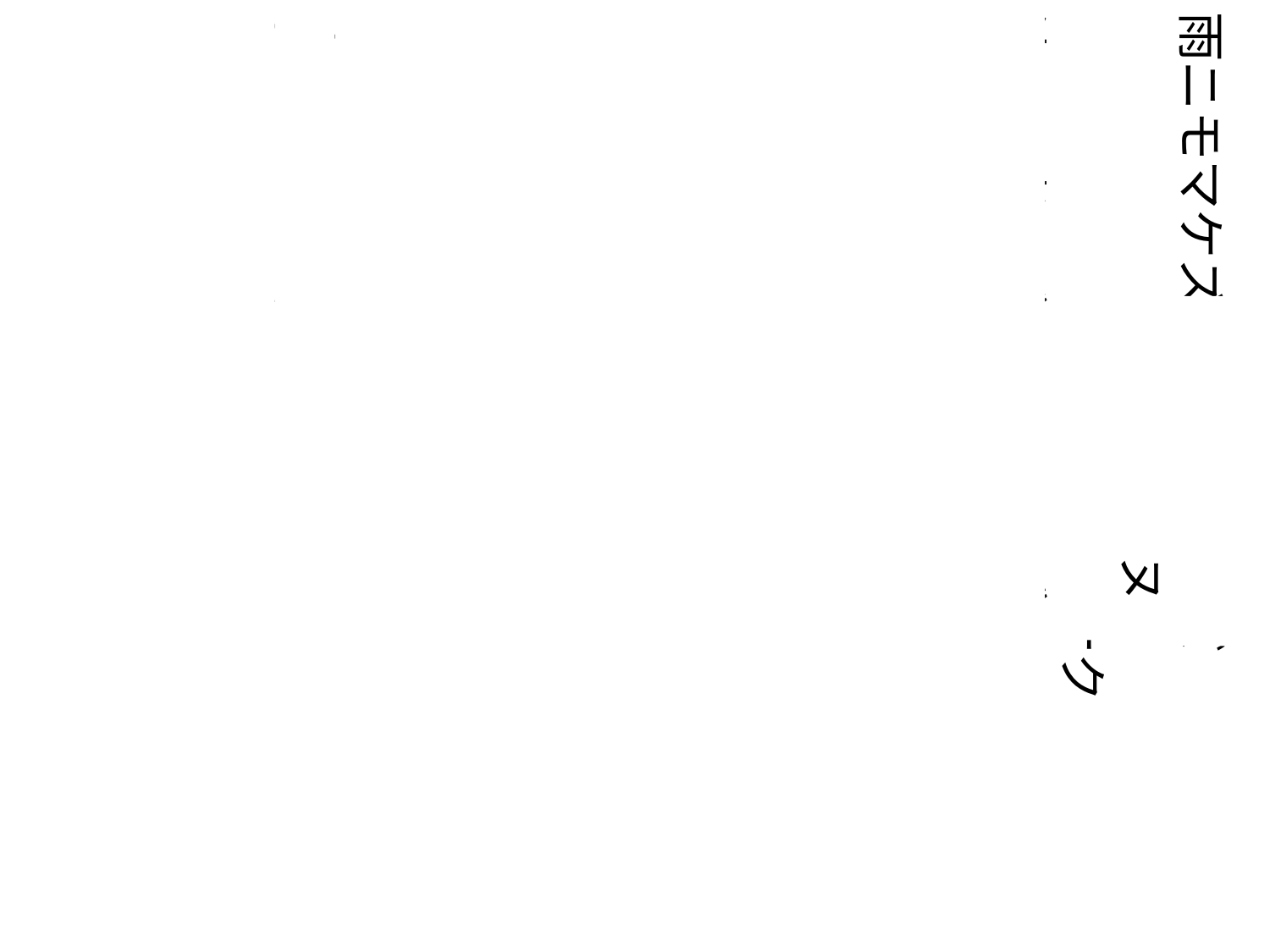

雨ニモマケズ　風ニモマケズ
雪ニモ夏ノ暑サニモマケヌ
丈夫ナカラダヲモチ　慾ハナク
決シテ瞋ラズ　イツモシヅカニワラッテヰル
一日ニ玄米四合ト味噌ト少シノ野菜ヲタベ
アラユルコトヲ　ジブンヲカンジョウニ入レズニ
ヨクミキキシ　ワカリ　ソシテワスレズ
野原ノ松ノ林ノ陰ノ小サナ萓ブキノ小屋ニヰテ
東ニ病気ノコドモアレバ行ッテ看病シテヤリ
西ニツカレタ母アレバ
行ッテソノ稲ノ朿ヲ負ヒ
南ニ死ニサウナ人アレバ
行ッテコハガラナクテモイヽトイヒ
北ニケンクヮヤソショウガアレバ
ツマラナイカラヤメロトイヒ
ヒドリノトキハ　ナミダヲナガシ
サムサノナツハ　オロオロアルキ
ミンナニデクノボ丨トヨバレ
ホメラレモセズ　クニモサレズ
サウイフモノニ　ワタシハナリ　タイ